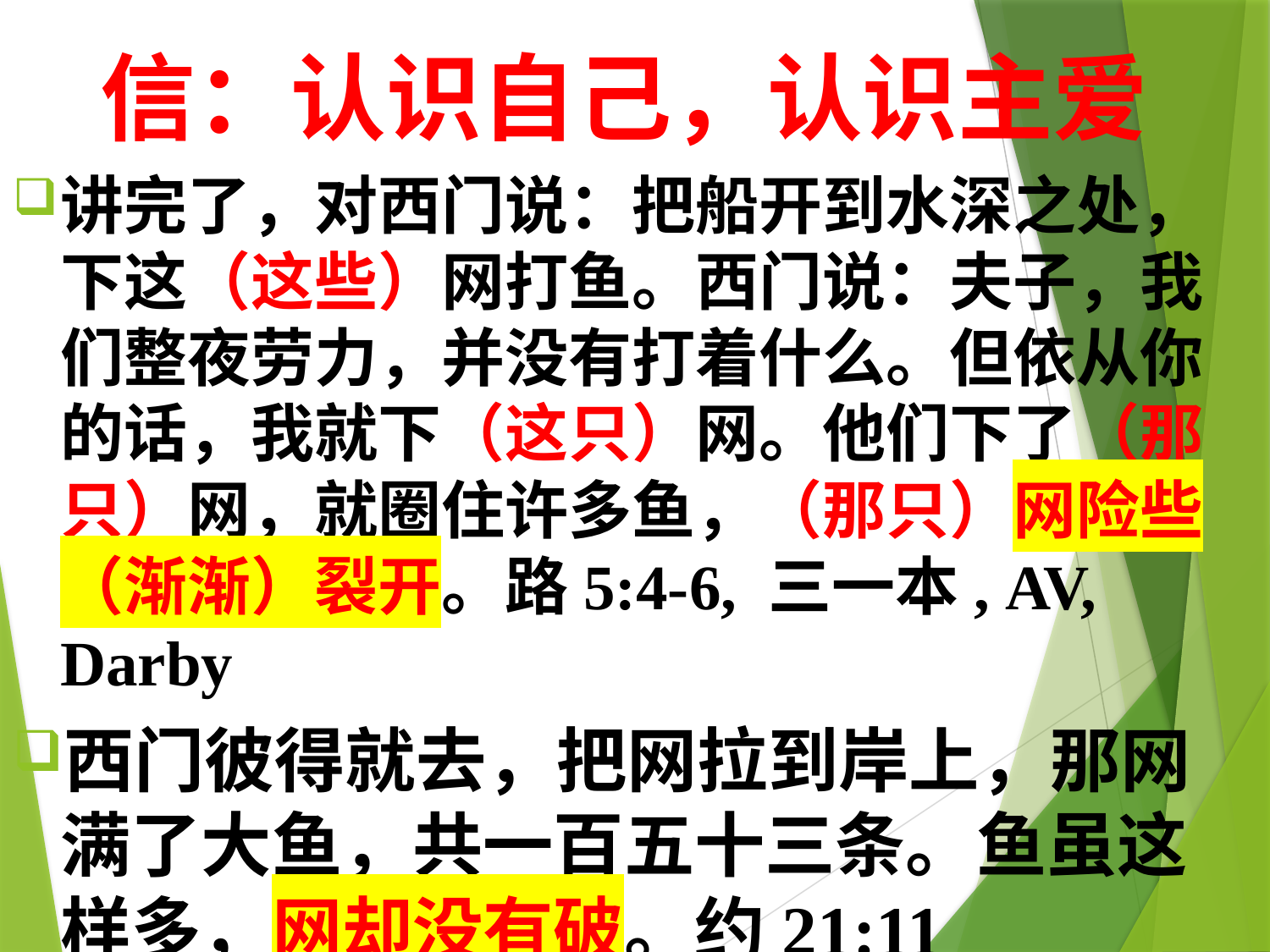

信：认识自己，认识主爱
讲完了，对西门说：把船开到水深之处，下这（这些）网打鱼。西门说：夫子，我们整夜劳力，并没有打着什么。但依从你的话，我就下（这只）网。他们下了（那只）网，就圈住许多鱼，（那只）网险些（渐渐）裂开。路5:4-6, 三一本, AV, Darby
西门彼得就去，把网拉到岸上，那网满了大鱼，共一百五十三条。鱼虽这样多，网却没有破。约21:11